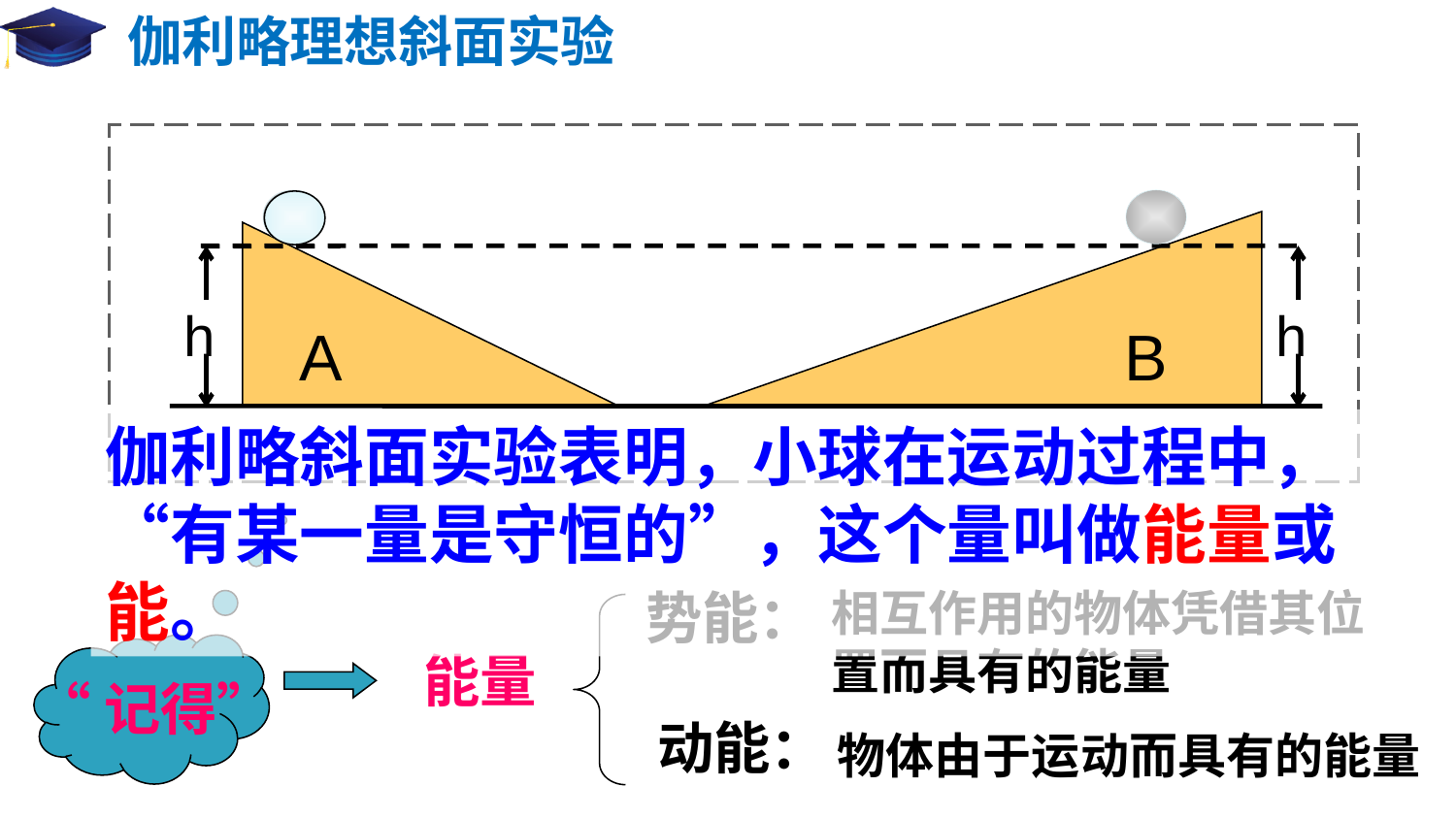

# 伽利略理想斜面实验

h

A
B

h

伽利略斜面实验表明，小球在运动过程中，“有某一量是守恒的”，这个量叫做能量或能。

能量

势能：
相互作用的物体凭借其位置而具有的能量

“记得”

动能：
物体由于运动而具有的能量